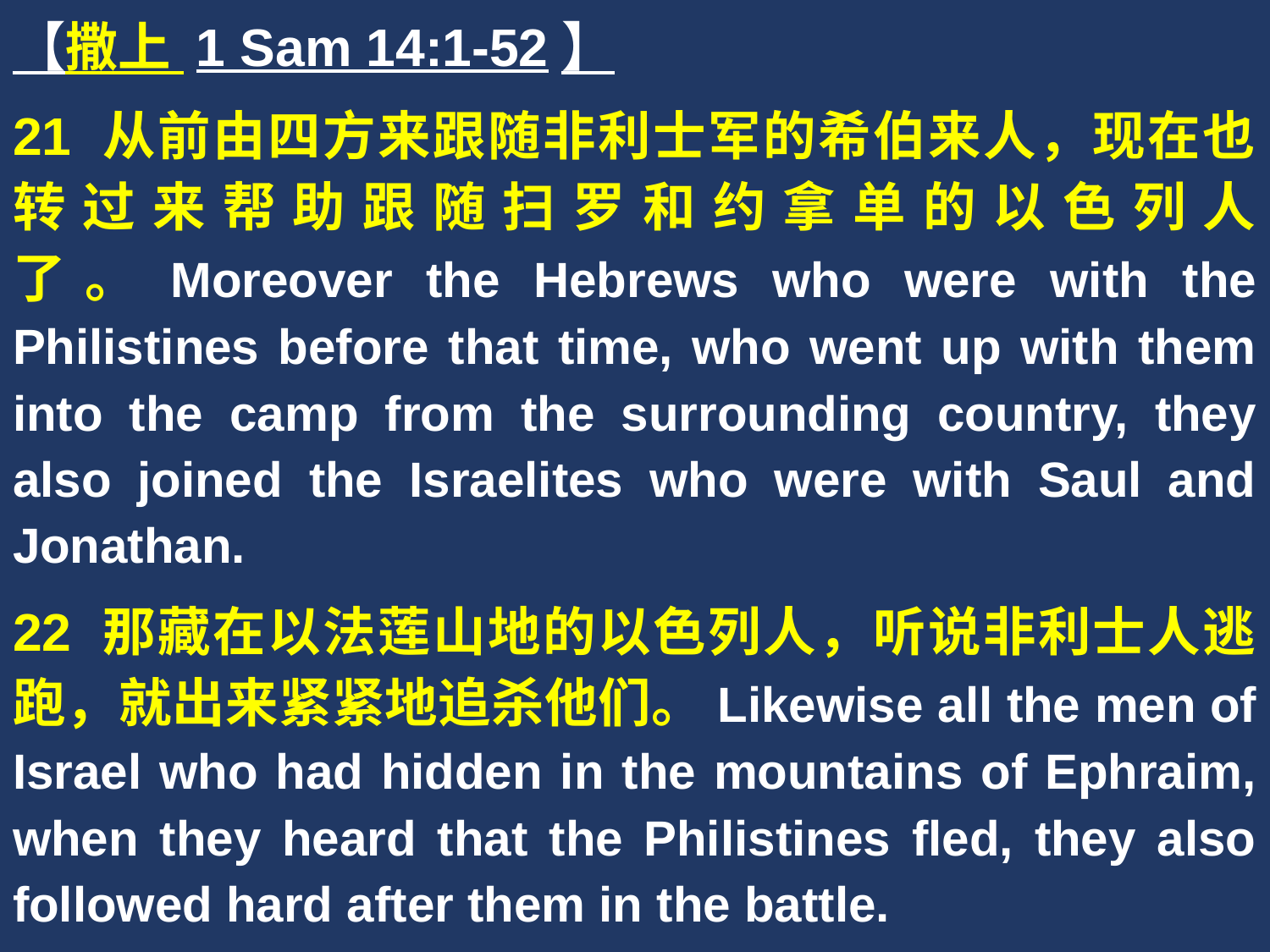

【撒上 1 Sam 14:1-52】
21 从前由四方来跟随非利士军的希伯来人，现在也转过来帮助跟随扫罗和约拿单的以色列人了。Moreover the Hebrews who were with the Philistines before that time, who went up with them into the camp from the surrounding country, they also joined the Israelites who were with Saul and Jonathan.
22 那藏在以法莲山地的以色列人，听说非利士人逃跑，就出来紧紧地追杀他们。Likewise all the men of Israel who had hidden in the mountains of Ephraim, when they heard that the Philistines fled, they also followed hard after them in the battle.